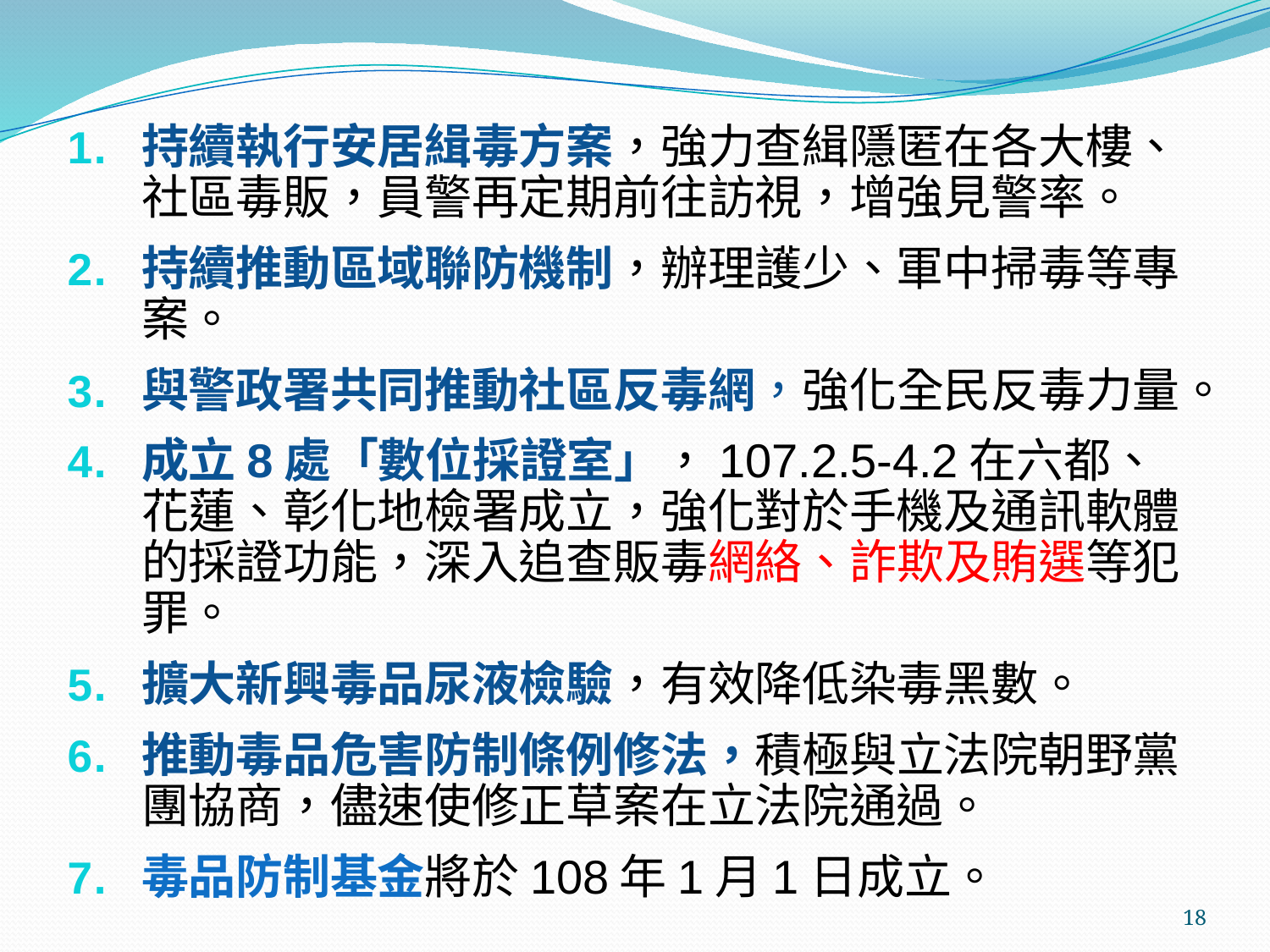

持續執行安居緝毒方案，強力查緝隱匿在各大樓、社區毒販，員警再定期前往訪視，增強見警率。
持續推動區域聯防機制，辦理護少、軍中掃毒等專案。
與警政署共同推動社區反毒網，強化全民反毒力量。
成立8處「數位採證室」，107.2.5-4.2在六都、花蓮、彰化地檢署成立，強化對於手機及通訊軟體的採證功能，深入追查販毒網絡、詐欺及賄選等犯罪。
擴大新興毒品尿液檢驗，有效降低染毒黑數。
推動毒品危害防制條例修法，積極與立法院朝野黨團協商，儘速使修正草案在立法院通過。
毒品防制基金將於108年1月1日成立。
18